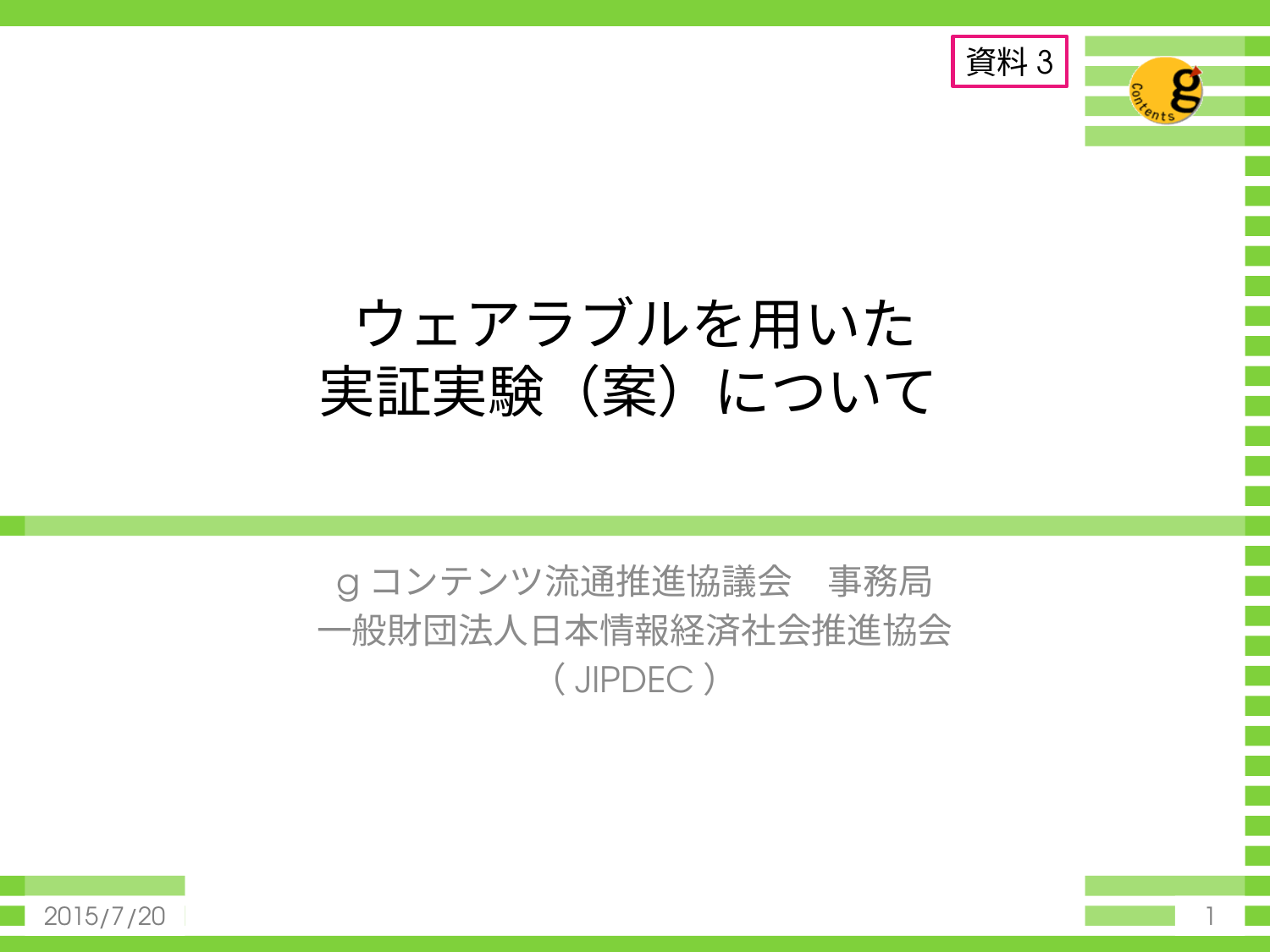

資料3
# ウェアラブルを用いた 実証実験（案）について
gコンテンツ流通推進協議会　事務局
一般財団法人日本情報経済社会推進協会
（JIPDEC）
2015/7/20
1